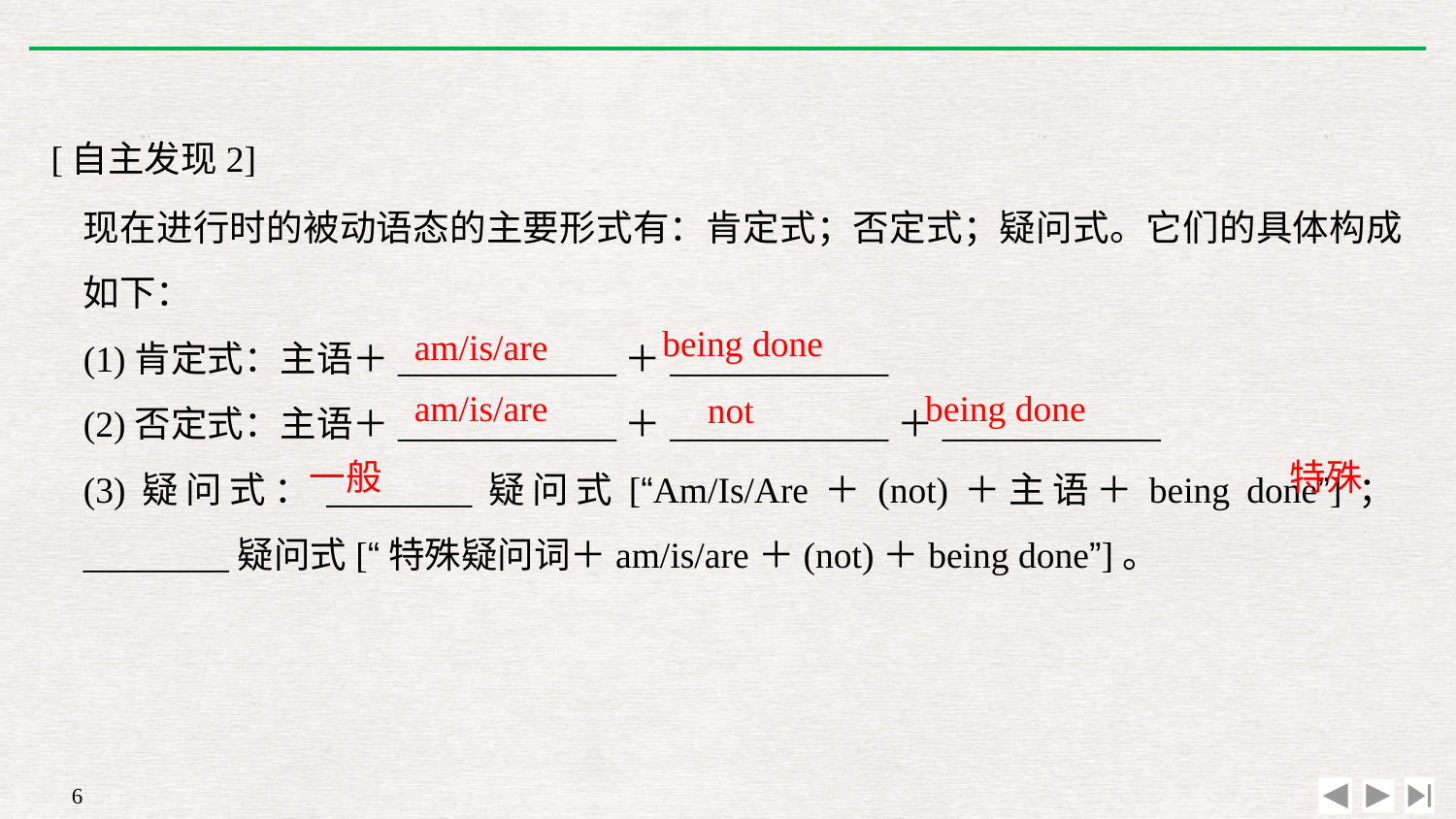

[自主发现2]
现在进行时的被动语态的主要形式有：肯定式；否定式；疑问式。它们的具体构成如下：
(1)肯定式：主语＋____________＋____________
(2)否定式：主语＋____________＋____________＋____________
(3)疑问式：________疑问式[“Am/Is/Are＋(not)＋主语＋being done”]；________疑问式[“特殊疑问词＋am/is/are＋(not)＋being done”]。
being done
am/is/are
being done
am/is/are
not
一般
特殊